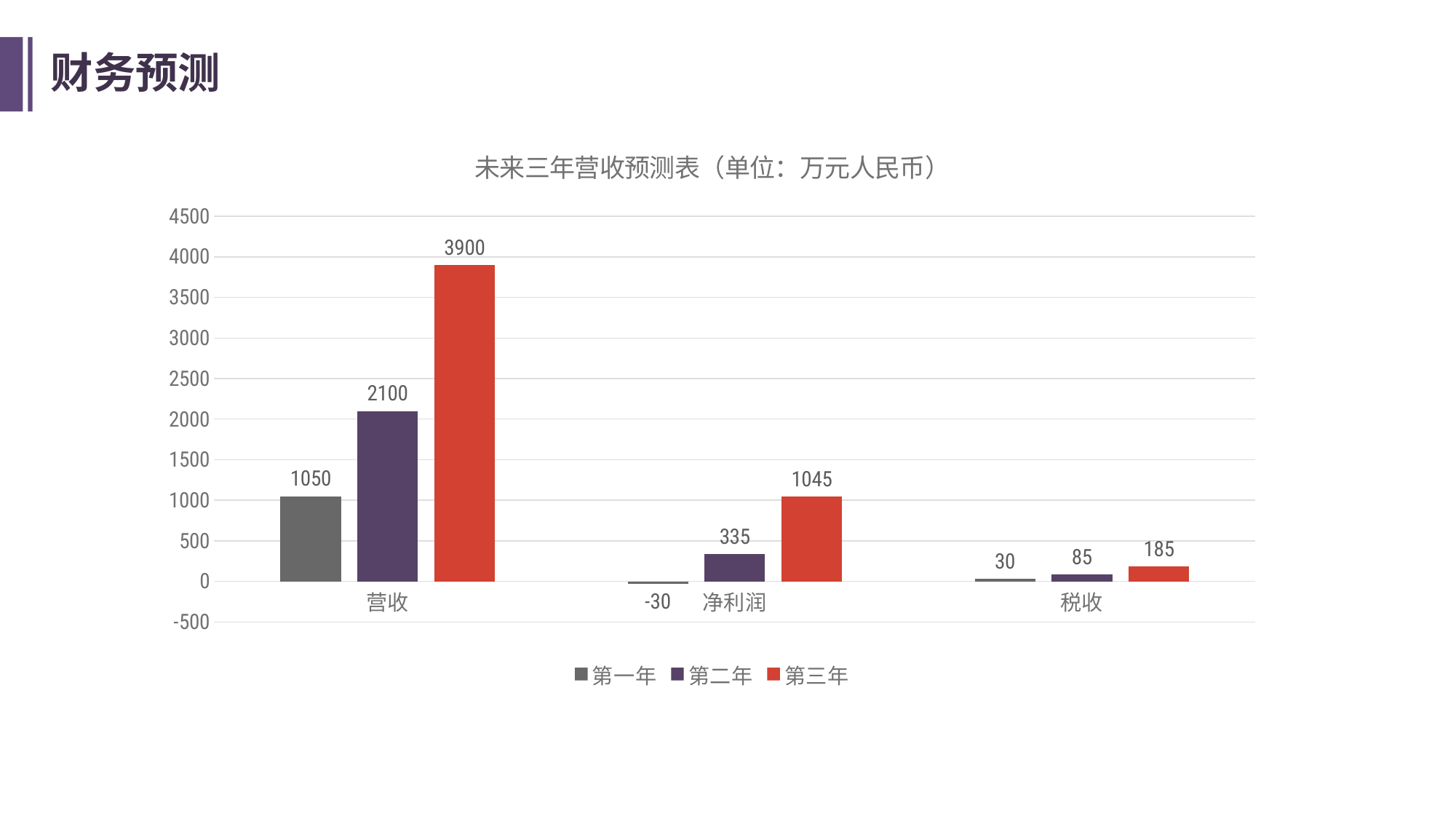

产品/服务介绍
财务预测

### Chart: 未来三年营收预测表（单位：万元人民币）

| Category | 第一年 | 第二年 | 第三年 |
|---|---|---|---|
| 营收 | 1050.0 | 2100.0 | 3900.0 |
| 净利润 | -30.0 | 335.0 | 1045.0 |
| 税收 | 30.0 | 85.0 | 185.0 |